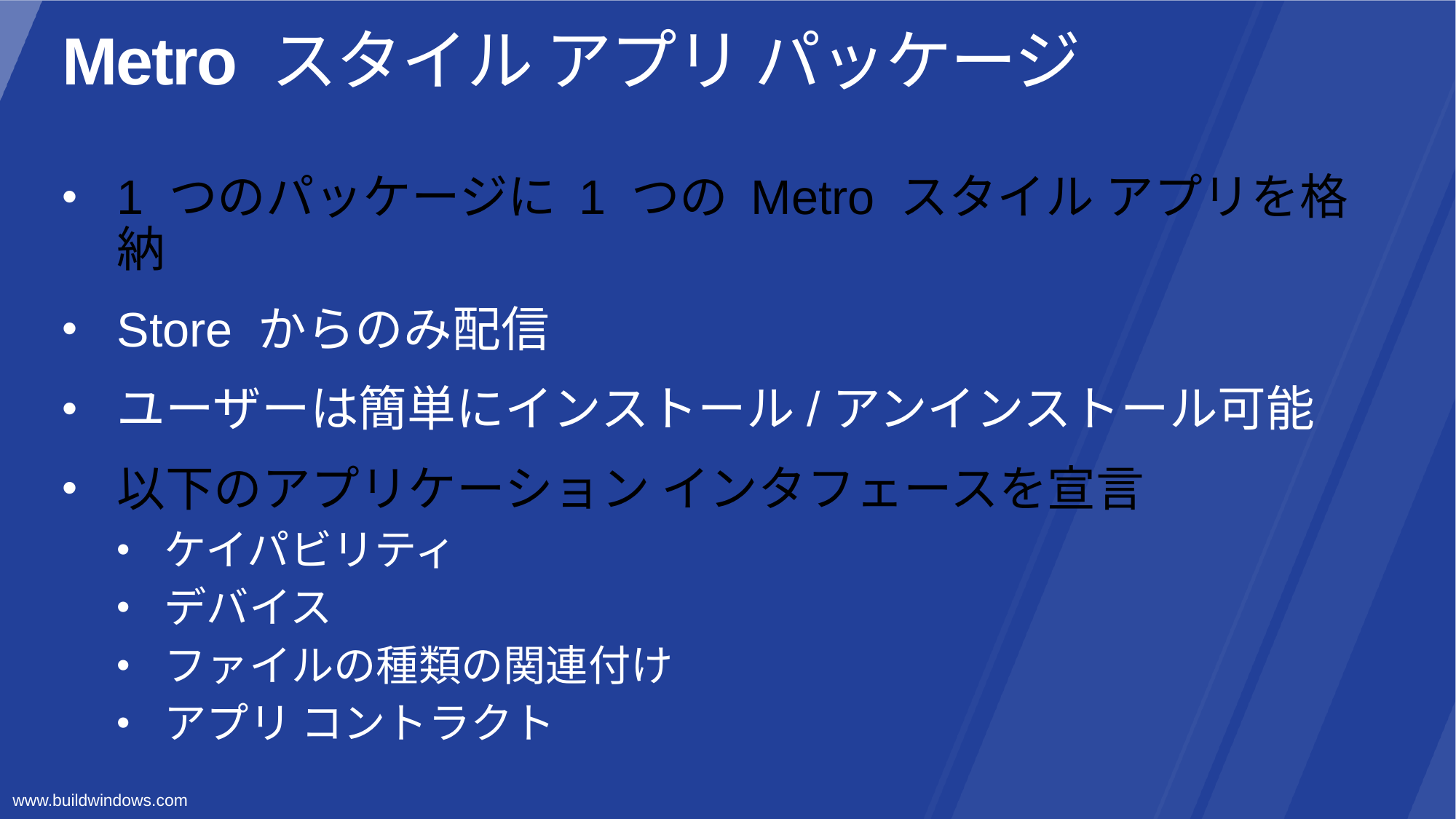

# Metro スタイル アプリ パッケージ
1 つのパッケージに 1 つの Metro スタイル アプリを格納
Store からのみ配信
ユーザーは簡単にインストール/アンインストール可能
以下のアプリケーション インタフェースを宣言
ケイパビリティ
デバイス
ファイルの種類の関連付け
アプリ コントラクト